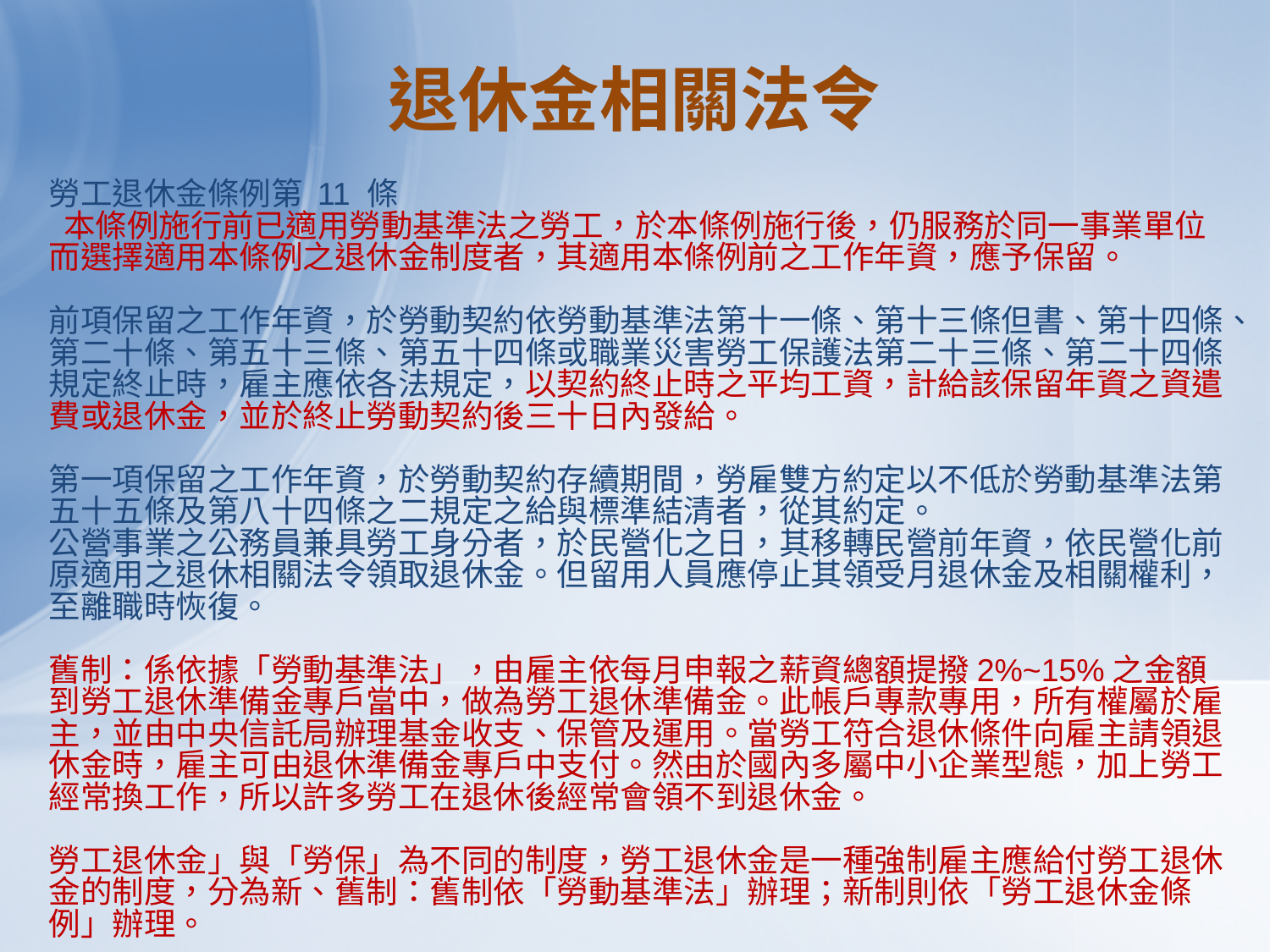

退休金相關法令
勞工退休金條例第 11 條
 本條例施行前已適用勞動基準法之勞工，於本條例施行後，仍服務於同一事業單位而選擇適用本條例之退休金制度者，其適用本條例前之工作年資，應予保留。

前項保留之工作年資，於勞動契約依勞動基準法第十一條、第十三條但書、第十四條、第二十條、第五十三條、第五十四條或職業災害勞工保護法第二十三條、第二十四條規定終止時，雇主應依各法規定，以契約終止時之平均工資，計給該保留年資之資遣費或退休金，並於終止勞動契約後三十日內發給。

第一項保留之工作年資，於勞動契約存續期間，勞雇雙方約定以不低於勞動基準法第五十五條及第八十四條之二規定之給與標準結清者，從其約定。
公營事業之公務員兼具勞工身分者，於民營化之日，其移轉民營前年資，依民營化前原適用之退休相關法令領取退休金。但留用人員應停止其領受月退休金及相關權利，至離職時恢復。

舊制：係依據「勞動基準法」，由雇主依每月申報之薪資總額提撥2%~15%之金額到勞工退休準備金專戶當中，做為勞工退休準備金。此帳戶專款專用，所有權屬於雇主，並由中央信託局辦理基金收支、保管及運用。當勞工符合退休條件向雇主請領退休金時，雇主可由退休準備金專戶中支付。然由於國內多屬中小企業型態，加上勞工經常換工作，所以許多勞工在退休後經常會領不到退休金。

勞工退休金」與「勞保」為不同的制度，勞工退休金是一種強制雇主應給付勞工退休金的制度，分為新、舊制：舊制依「勞動基準法」辦理；新制則依「勞工退休金條例」辦理。